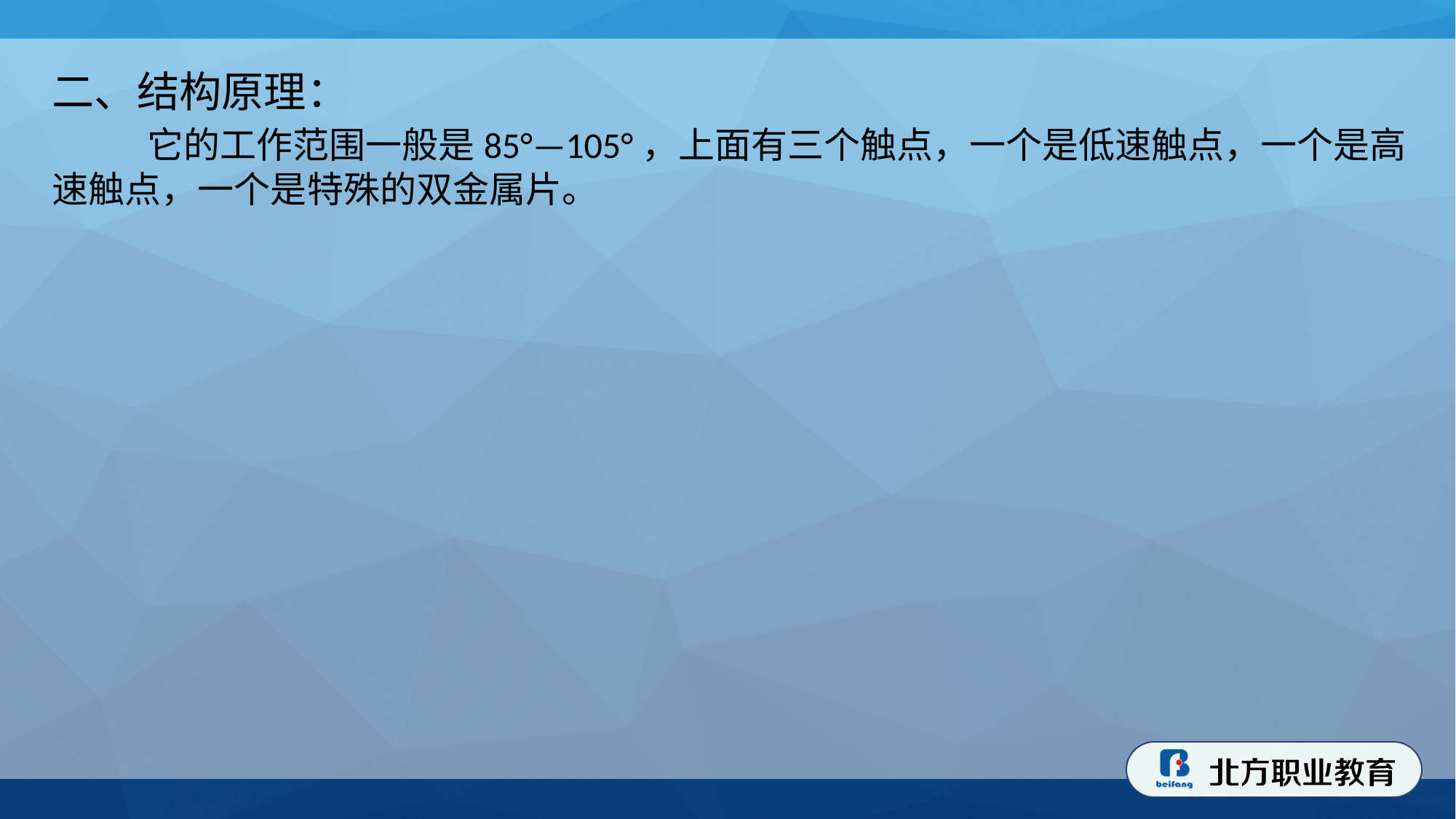

二、结构原理：
         它的工作范围一般是85°—105°，上面有三个触点，一个是低速触点，一个是高速触点，一个是特殊的双金属片。